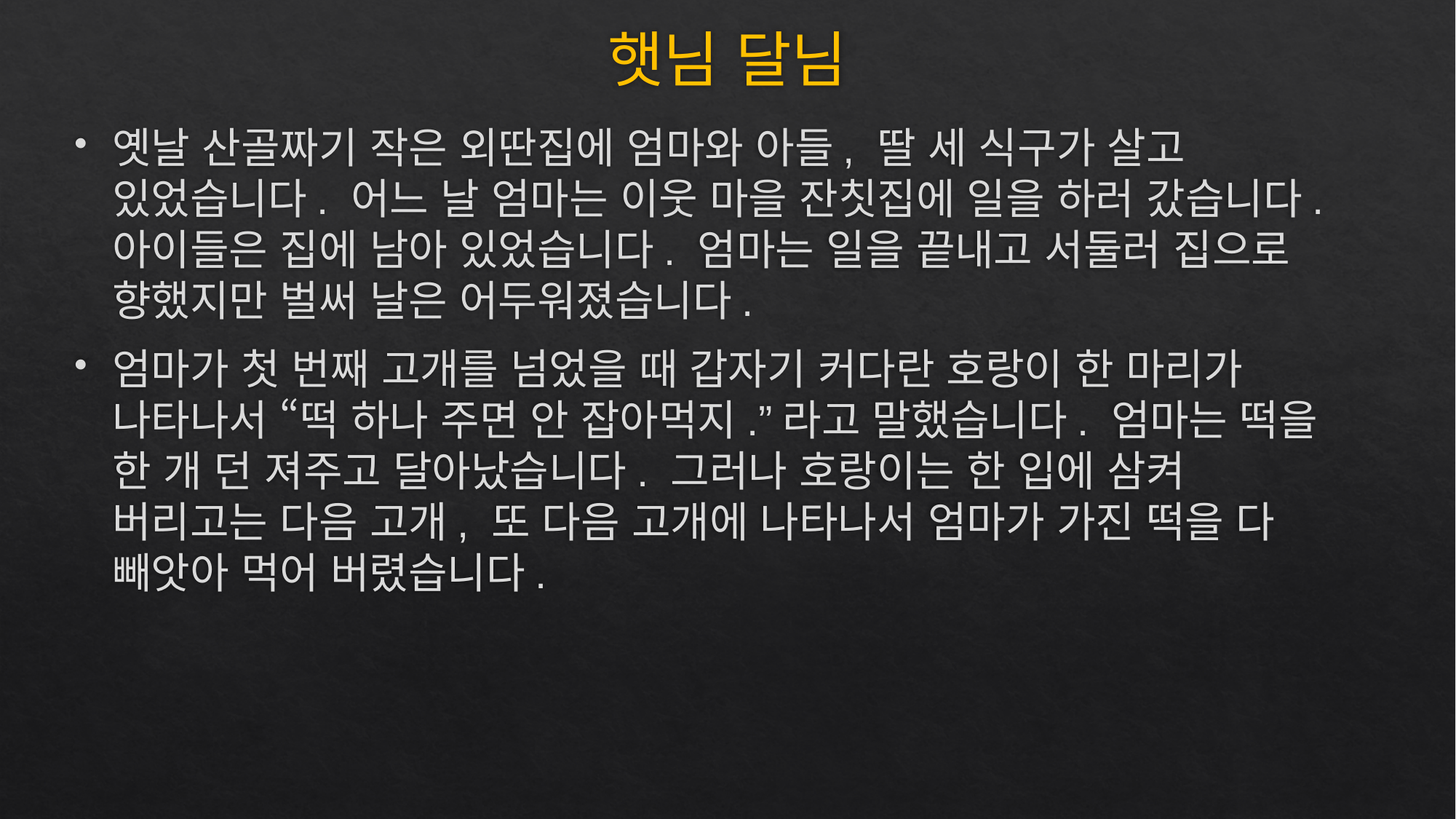

# 햇님 달님
옛날 산골짜기 작은 외딴집에 엄마와 아들, 딸 세 식구가 살고 있었습니다. 어느 날 엄마는 이웃 마을 잔칫집에 일을 하러 갔습니다. 아이들은 집에 남아 있었습니다. 엄마는 일을 끝내고 서둘러 집으로 향했지만 벌써 날은 어두워졌습니다.
엄마가 첫 번째 고개를 넘었을 때 갑자기 커다란 호랑이 한 마리가 나타나서 “떡 하나 주면 안 잡아먹지.”라고 말했습니다. 엄마는 떡을 한 개 던 져주고 달아났습니다. 그러나 호랑이는 한 입에 삼켜 버리고는 다음 고개, 또 다음 고개에 나타나서 엄마가 가진 떡을 다 빼앗아 먹어 버렸습니다.